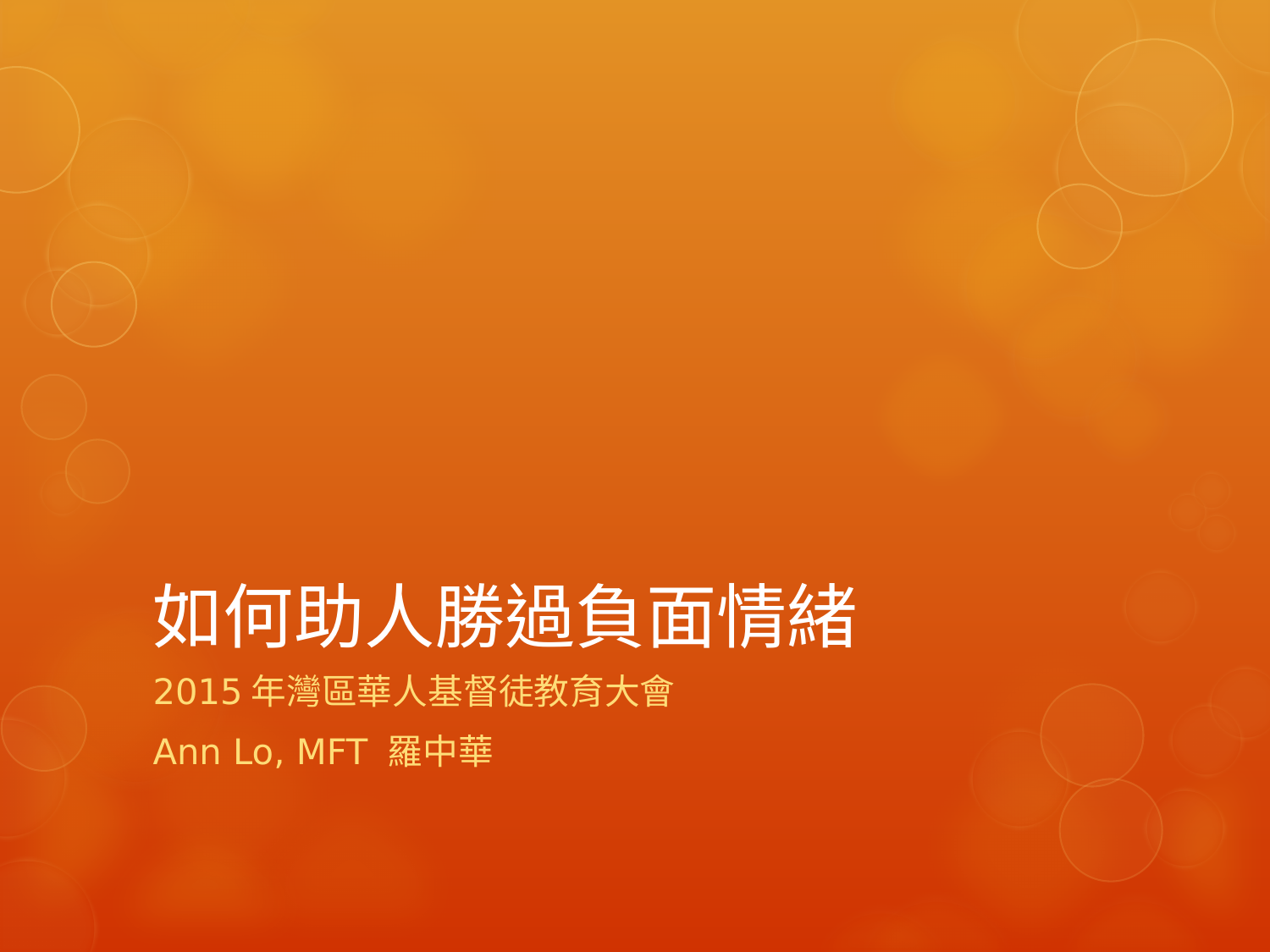

# 如何助人勝過負面情緒
2015年灣區華人基督徒教育大會
Ann Lo, MFT 羅中華